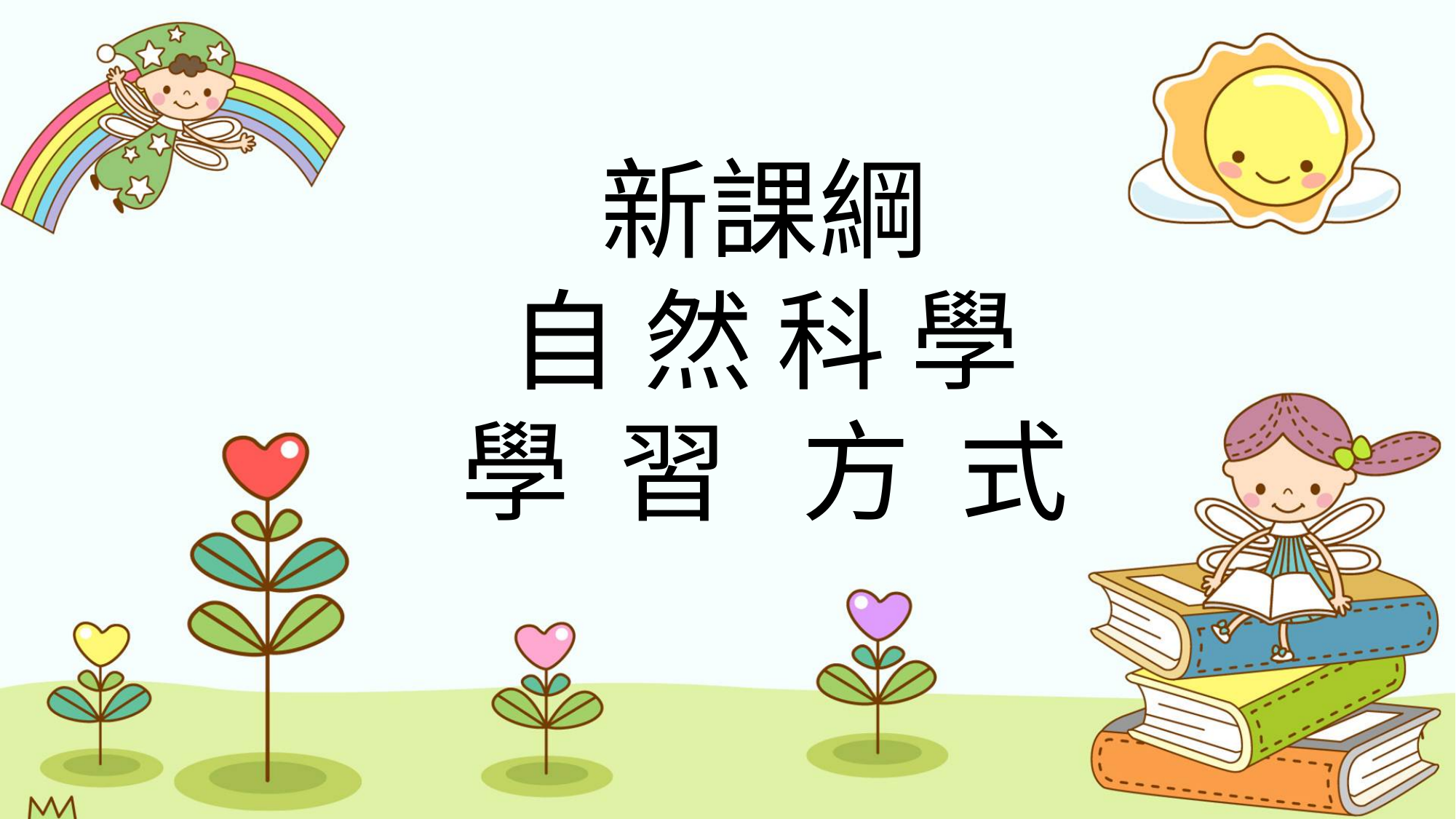

#
新課綱
自 然 科 學
學  習   方  式